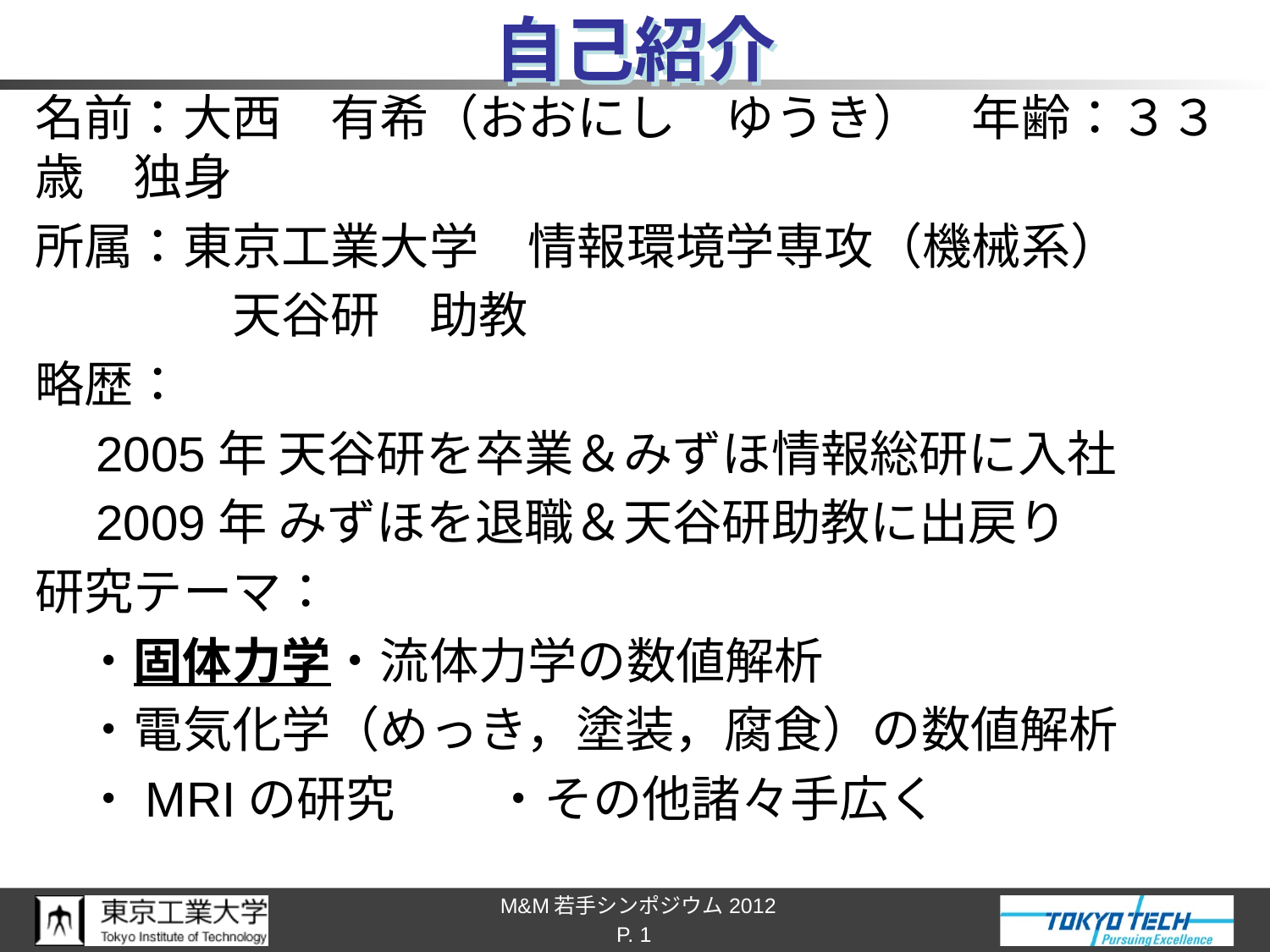

# 自己紹介
名前：大西　有希（おおにし　ゆうき）　年齢：３３歳　独身
所属：東京工業大学　情報環境学専攻（機械系）
　　　　天谷研　助教
略歴：
　2005年 天谷研を卒業＆みずほ情報総研に入社
　2009年 みずほを退職＆天谷研助教に出戻り
研究テーマ：
　・固体力学・流体力学の数値解析
　・電気化学（めっき，塗装，腐食）の数値解析
　・MRIの研究　　・その他諸々手広く
P. 1